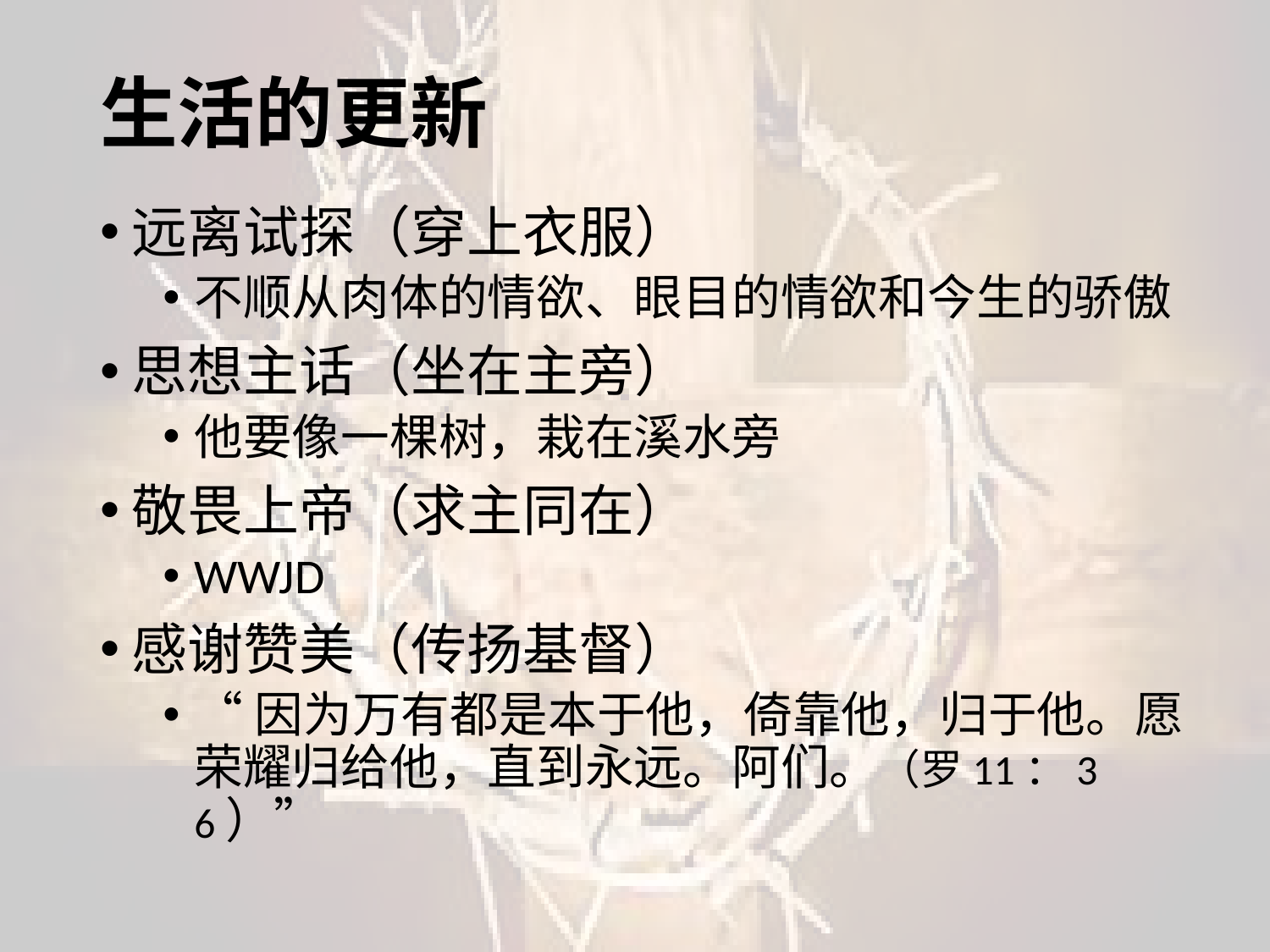

# 生活的更新
远离试探（穿上衣服）
不顺从肉体的情欲、眼目的情欲和今生的骄傲
思想主话（坐在主旁）
他要像一棵树，栽在溪水旁
敬畏上帝（求主同在）
WWJD
感谢赞美（传扬基督）
“因为万有都是本于他，倚靠他，归于他。愿荣耀归给他，直到永远。阿们。（罗11：36）”